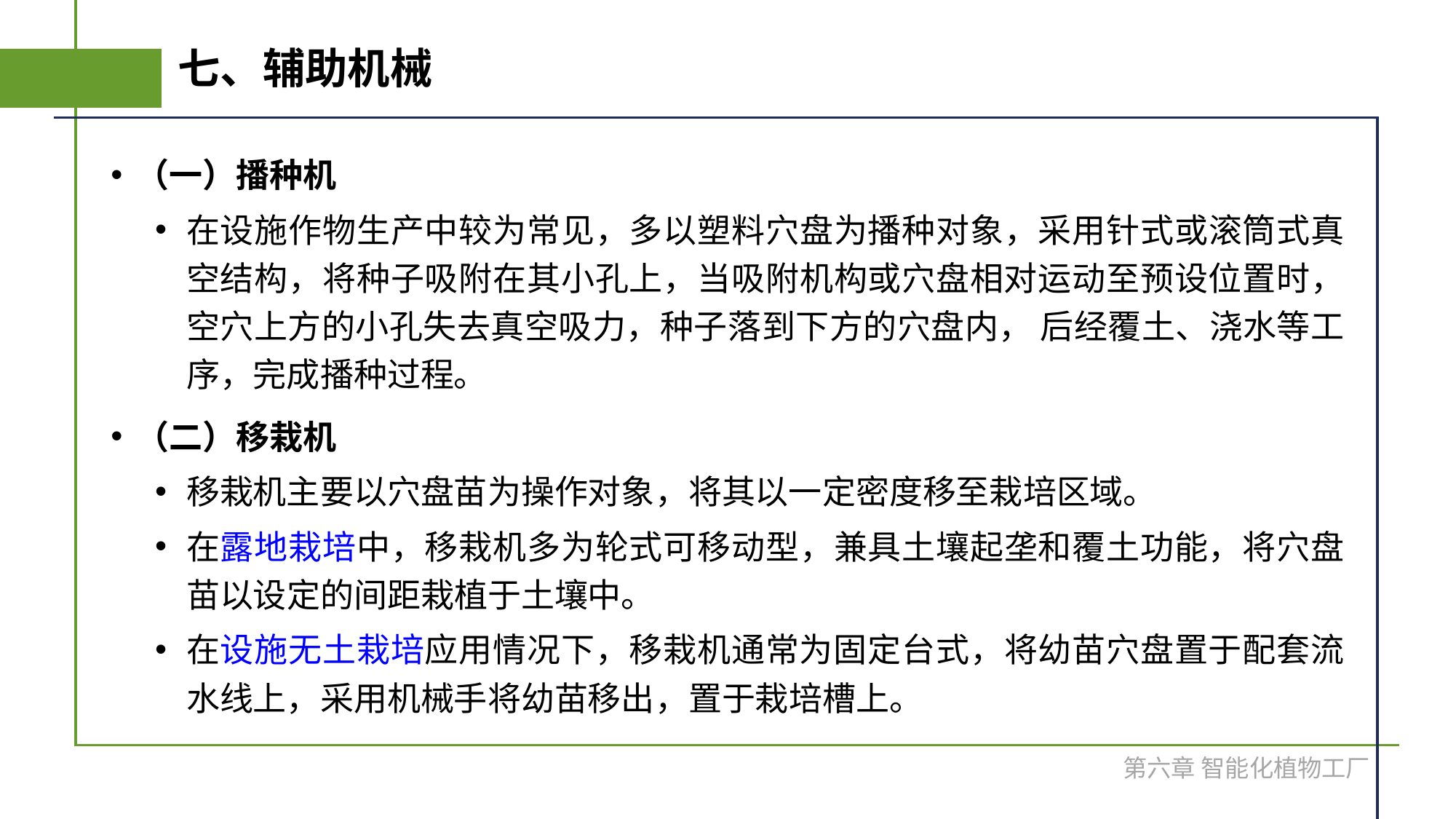

# 七、辅助机械
（一）播种机
在设施作物生产中较为常见，多以塑料穴盘为播种对象，采用针式或滚筒式真空结构，将种子吸附在其小孔上，当吸附机构或穴盘相对运动至预设位置时，空穴上方的小孔失去真空吸力，种子落到下方的穴盘内， 后经覆土、浇水等工序，完成播种过程。
（二）移栽机
移栽机主要以穴盘苗为操作对象，将其以一定密度移至栽培区域。
在露地栽培中，移栽机多为轮式可移动型，兼具土壤起垄和覆土功能，将穴盘苗以设定的间距栽植于土壤中。
在设施无土栽培应用情况下，移栽机通常为固定台式，将幼苗穴盘置于配套流水线上，采用机械手将幼苗移出，置于栽培槽上。
第六章 智能化植物工厂